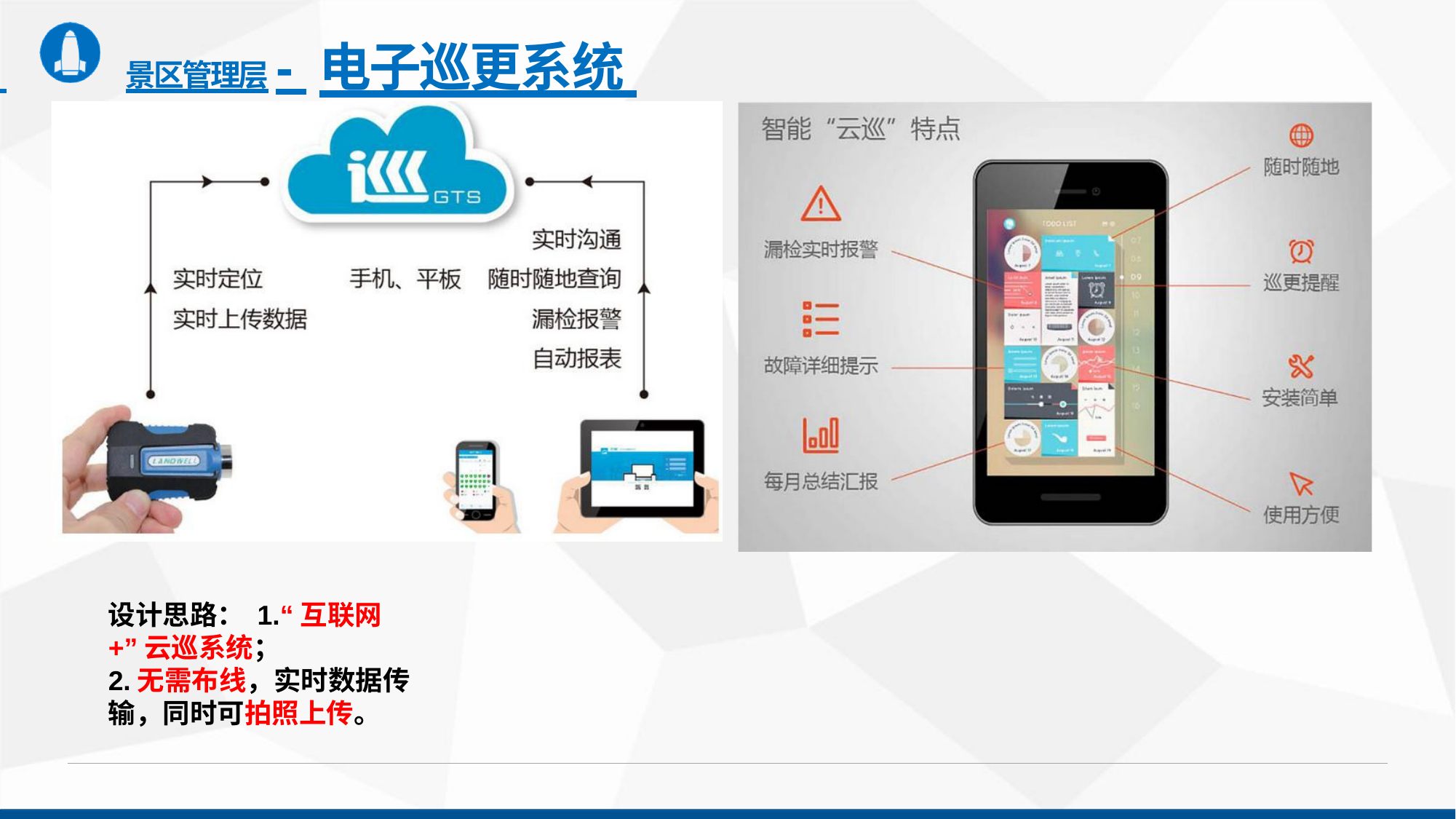

# 景区管理层- 电子巡更系统

设计思路： 1.“互联网+”云巡系统；
2.无需布线，实时数据传输，同时可拍照上传。